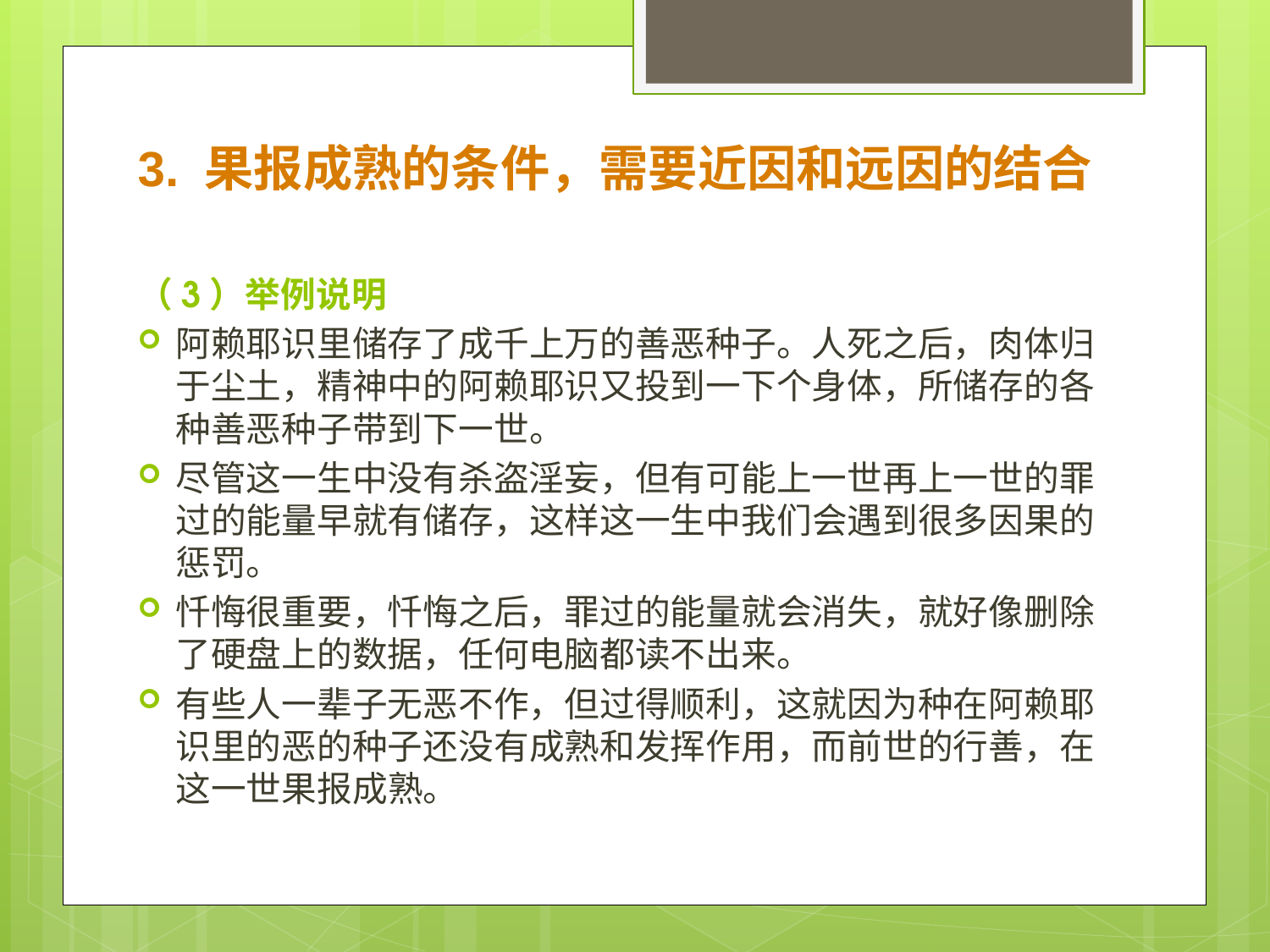

3. 果报成熟的条件，需要近因和远因的结合

（3）举例说明
阿赖耶识里储存了成千上万的善恶种子。人死之后，肉体归于尘土，精神中的阿赖耶识又投到一下个身体，所储存的各种善恶种子带到下一世。
尽管这一生中没有杀盗淫妄，但有可能上一世再上一世的罪过的能量早就有储存，这样这一生中我们会遇到很多因果的惩罚。
忏悔很重要，忏悔之后，罪过的能量就会消失，就好像删除了硬盘上的数据，任何电脑都读不出来。
有些人一辈子无恶不作，但过得顺利，这就因为种在阿赖耶识里的恶的种子还没有成熟和发挥作用，而前世的行善，在这一世果报成熟。

#